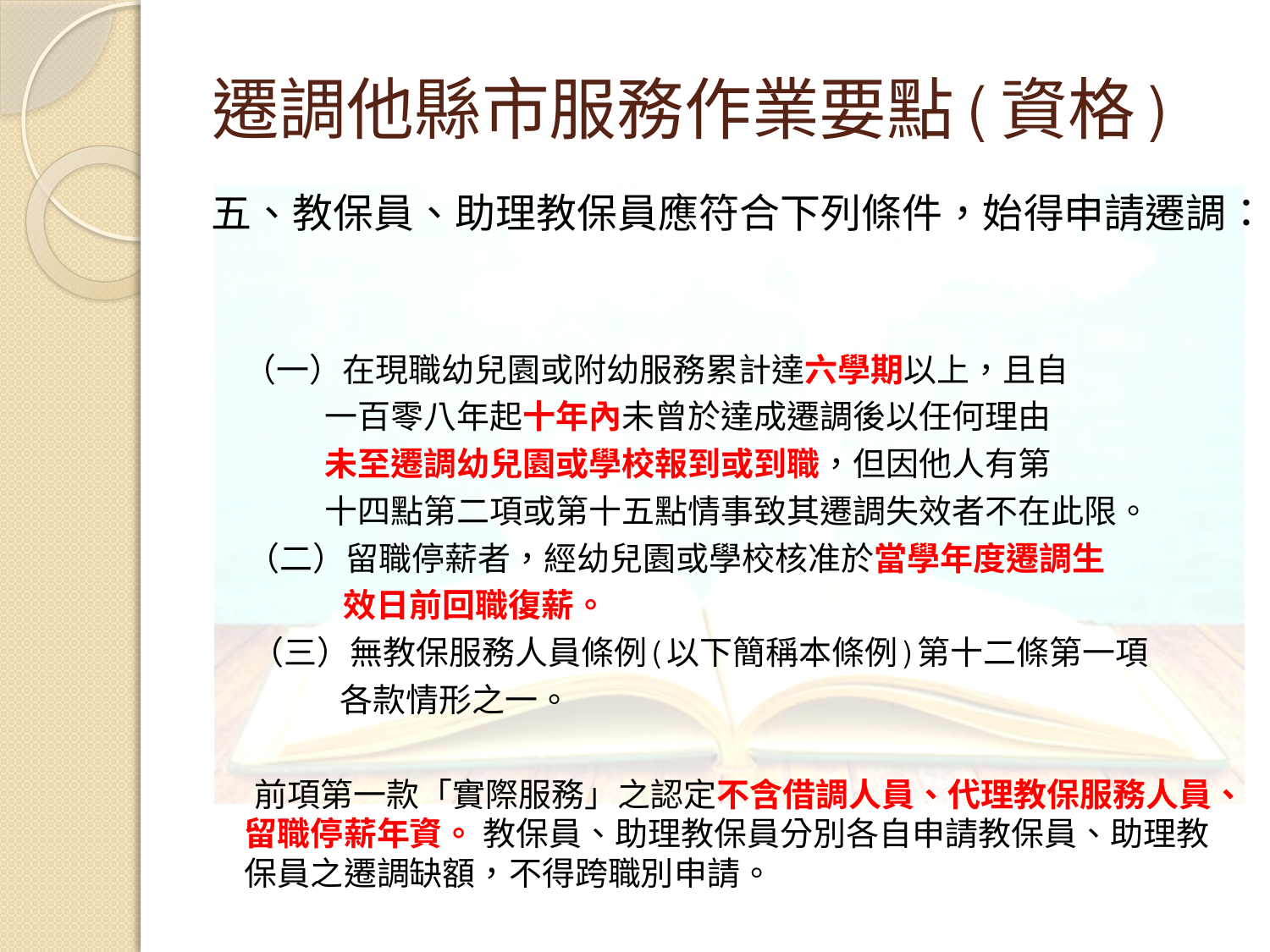

# 遷調他縣市服務作業要點(資格)
五、教保員、助理教保員應符合下列條件，始得申請遷調：

    （一）在現職幼兒園或附幼服務累計達六學期以上，且自
               一百零八年起十年內未曾於達成遷調後以任何理由
               未至遷調幼兒園或學校報到或到職，但因他人有第
               十四點第二項或第十五點情事致其遷調失效者不在此限。
    （二）留職停薪者，經幼兒園或學校核准於當學年度遷調生
                 效日前回職復薪。
     （三）無教保服務人員條例(以下簡稱本條例)第十二條第一項
                 各款情形之一。

     前項第一款「實際服務」之認定不含借調人員、代理教保服務人員、留職停薪年資。 教保員、助理教保員分別各自申請教保員、助理教保員之遷調缺額，不得跨職別申請。